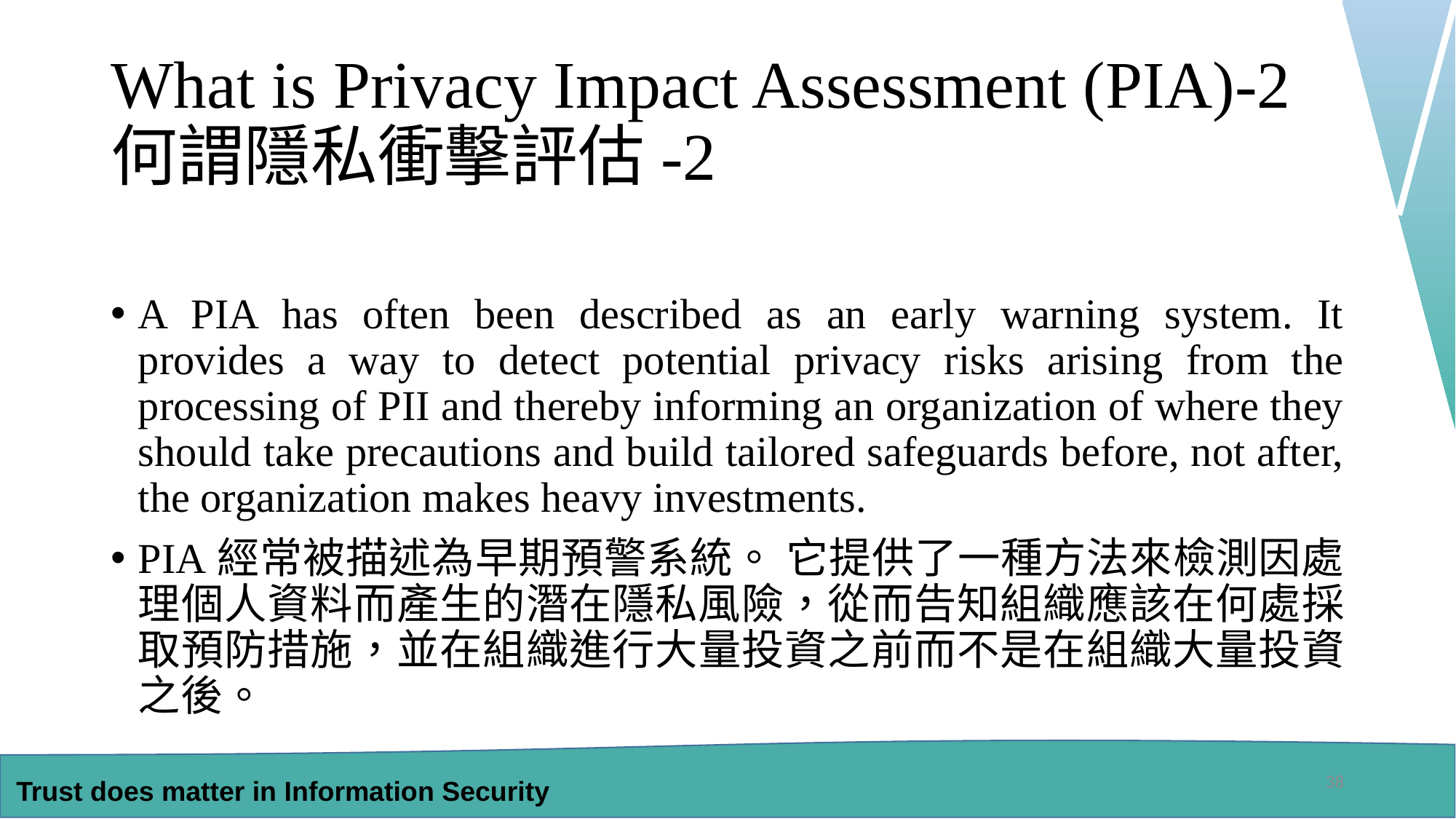

# What is Privacy Impact Assessment (PIA)-2 何謂隱私衝擊評估-2
A PIA has often been described as an early warning system. It provides a way to detect potential privacy risks arising from the processing of PII and thereby informing an organization of where they should take precautions and build tailored safeguards before, not after, the organization makes heavy investments.
PIA經常被描述為早期預警系統。 它提供了一種方法來檢測因處理個人資料而產生的潛在隱私風險，從而告知組織應該在何處採取預防措施，並在組織進行大量投資之前而不是在組織大量投資之後。
38